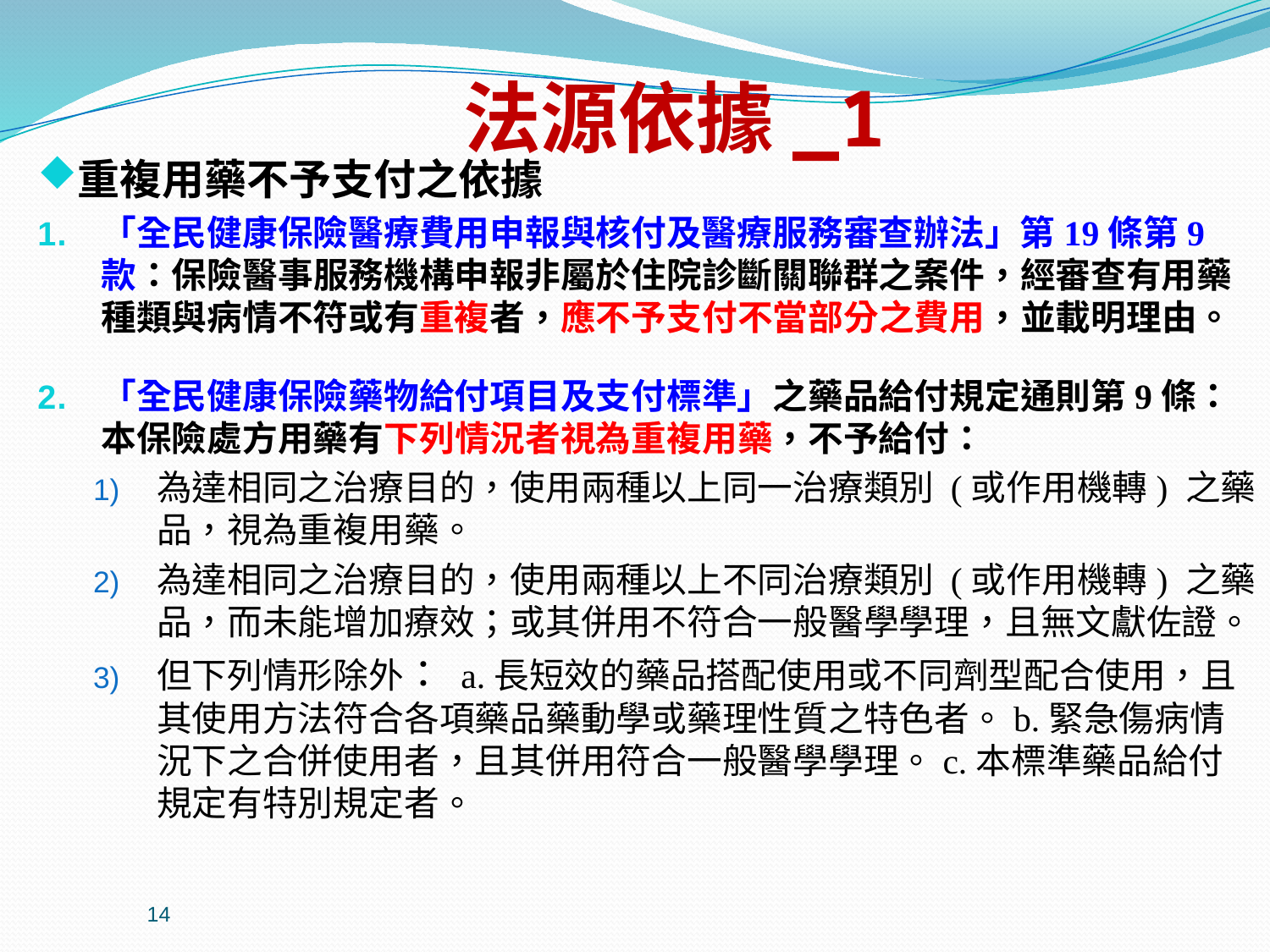

# 法源依據_1
重複用藥不予支付之依據
「全民健康保險醫療費用申報與核付及醫療服務審查辦法」第19條第9款：保險醫事服務機構申報非屬於住院診斷關聯群之案件，經審查有用藥種類與病情不符或有重複者，應不予支付不當部分之費用，並載明理由。

「全民健康保險藥物給付項目及支付標準」之藥品給付規定通則第9條：本保險處方用藥有下列情況者視為重複用藥，不予給付：
為達相同之治療目的，使用兩種以上同一治療類別 (或作用機轉) 之藥品，視為重複用藥。
為達相同之治療目的，使用兩種以上不同治療類別 (或作用機轉) 之藥品，而未能增加療效；或其併用不符合一般醫學學理，且無文獻佐證。
但下列情形除外： a.長短效的藥品搭配使用或不同劑型配合使用，且其使用方法符合各項藥品藥動學或藥理性質之特色者。b.緊急傷病情況下之合併使用者，且其併用符合一般醫學學理。c.本標準藥品給付規定有特別規定者。

14